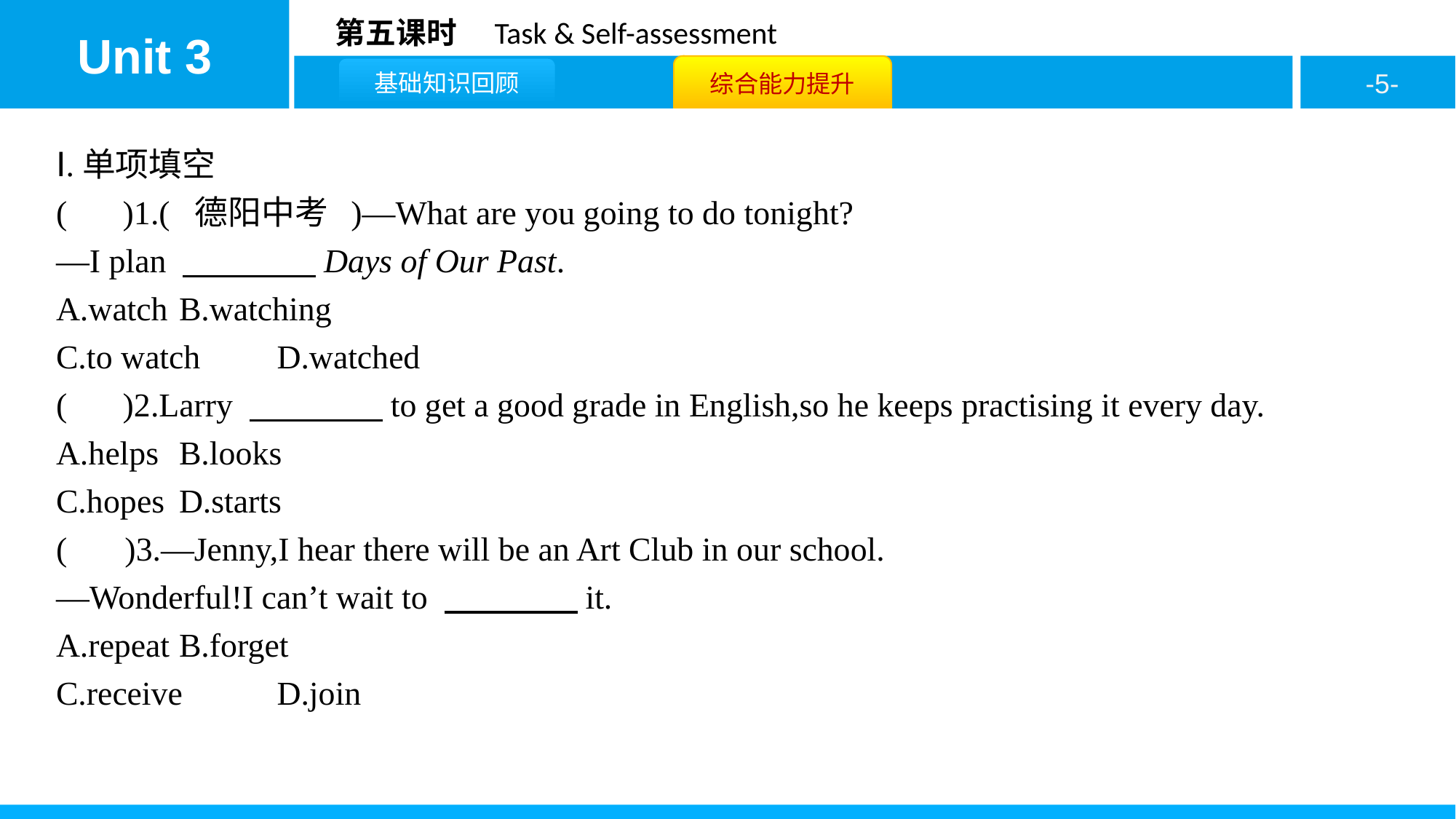

Ⅰ.单项填空
(  C  )1.(  德阳中考  )—What are you going to do tonight?
—I plan 　　　　Days of Our Past.
A.watch	B.watching
C.to watch	D.watched
(  C  )2.Larry 　　　　to get a good grade in English,so he keeps practising it every day.
A.helps	B.looks
C.hopes	D.starts
(  D  )3.—Jenny,I hear there will be an Art Club in our school.
—Wonderful!I can’t wait to 　　　　it.
A.repeat	B.forget
C.receive	D.join